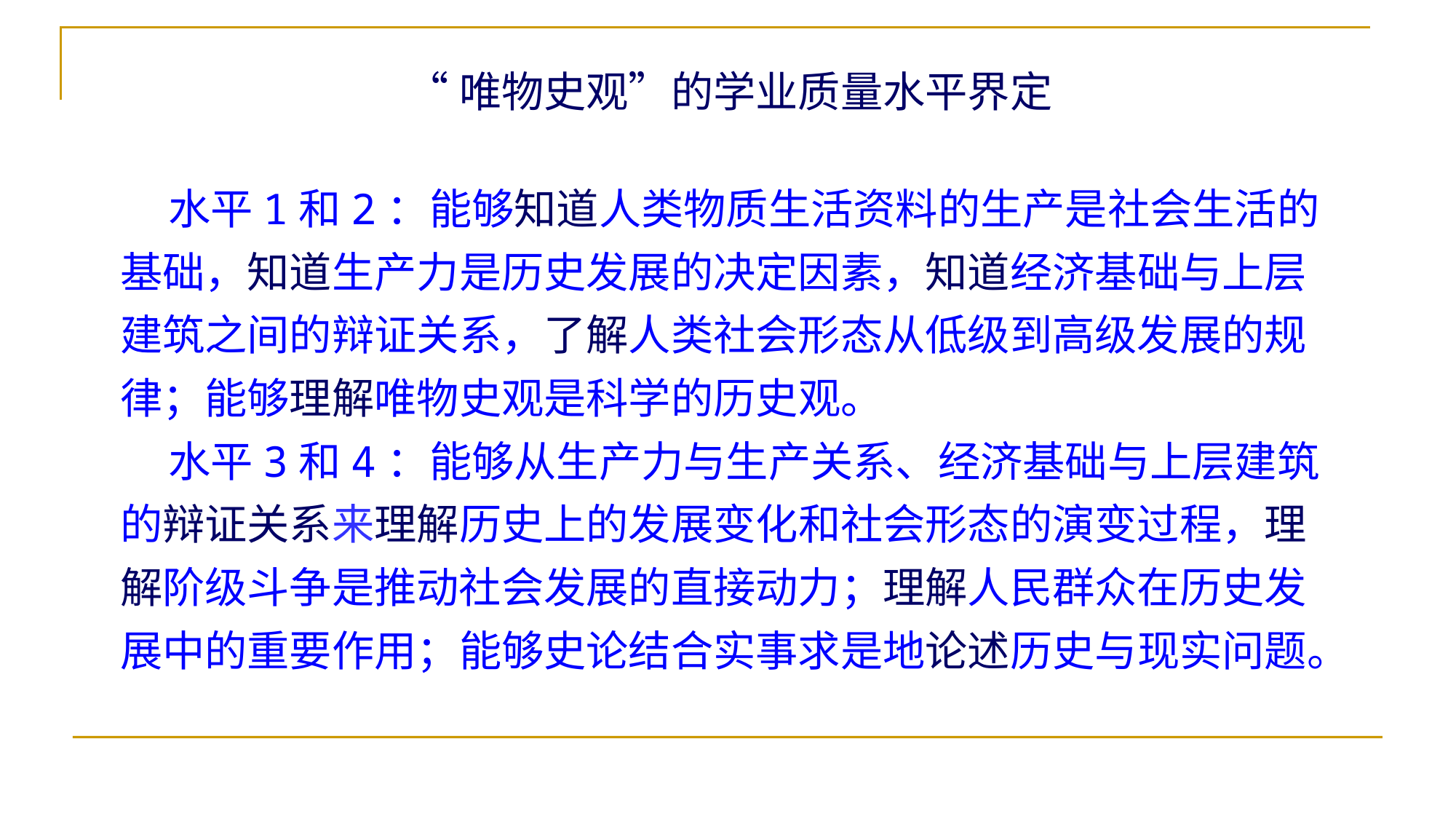

# “唯物史观”的学业质量水平界定
    水平1和2：能够知道人类物质生活资料的生产是社会生活的
基础，知道生产力是历史发展的决定因素，知道经济基础与上层
建筑之间的辩证关系，了解人类社会形态从低级到高级发展的规
律；能够理解唯物史观是科学的历史观。
    水平3和4：能够从生产力与生产关系、经济基础与上层建筑
的辩证关系来理解历史上的发展变化和社会形态的演变过程，理
解阶级斗争是推动社会发展的直接动力；理解人民群众在历史发
展中的重要作用；能够史论结合实事求是地论述历史与现实问题。